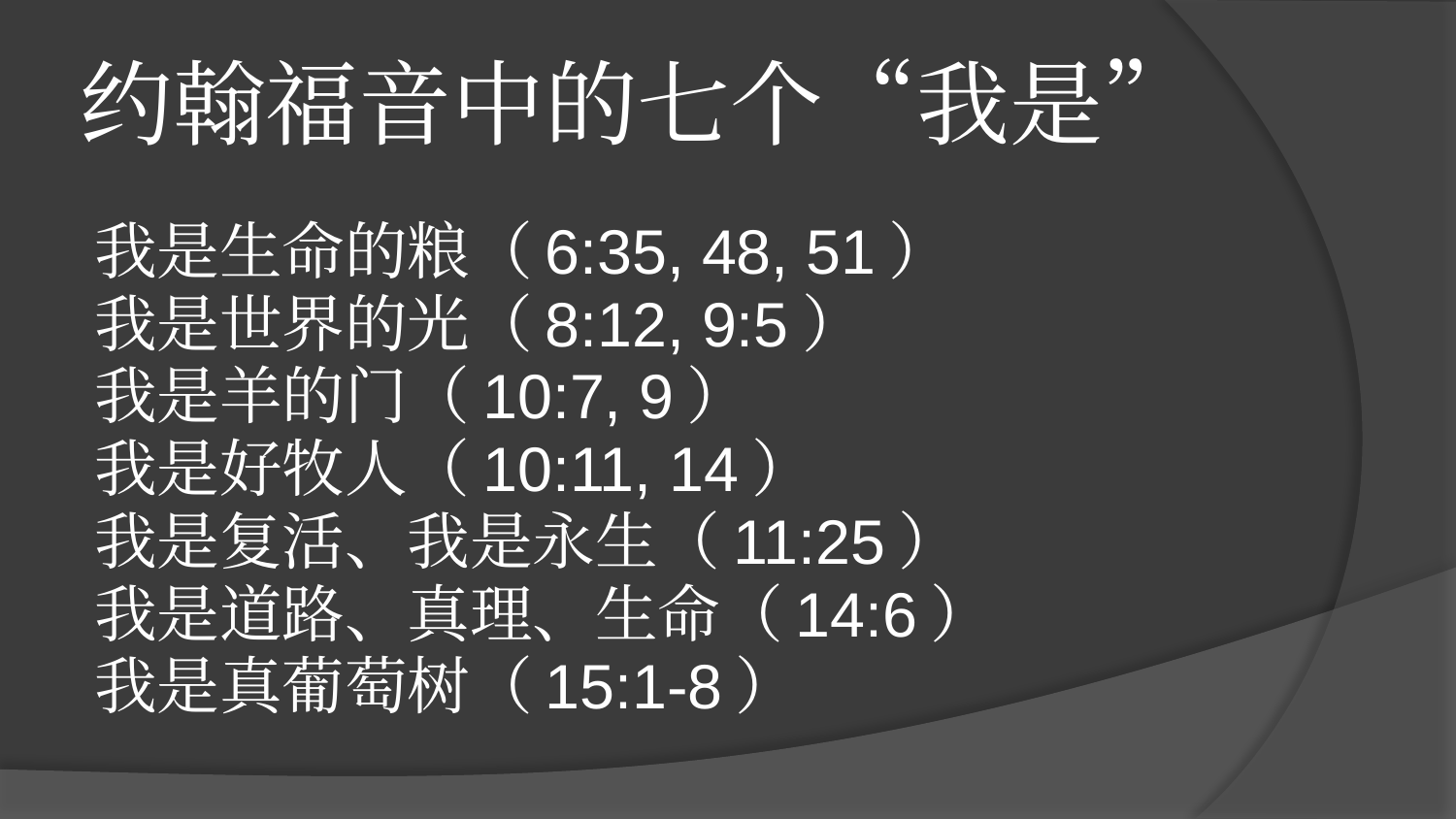

# 约翰福音中的七个“我是”

我是生命的粮（6:35, 48, 51）
我是世界的光（8:12, 9:5）
我是羊的门（10:7, 9）
我是好牧人（10:11, 14）
我是复活、我是永生（11:25）
我是道路、真理、生命（14:6）
我是真葡萄树（15:1-8）